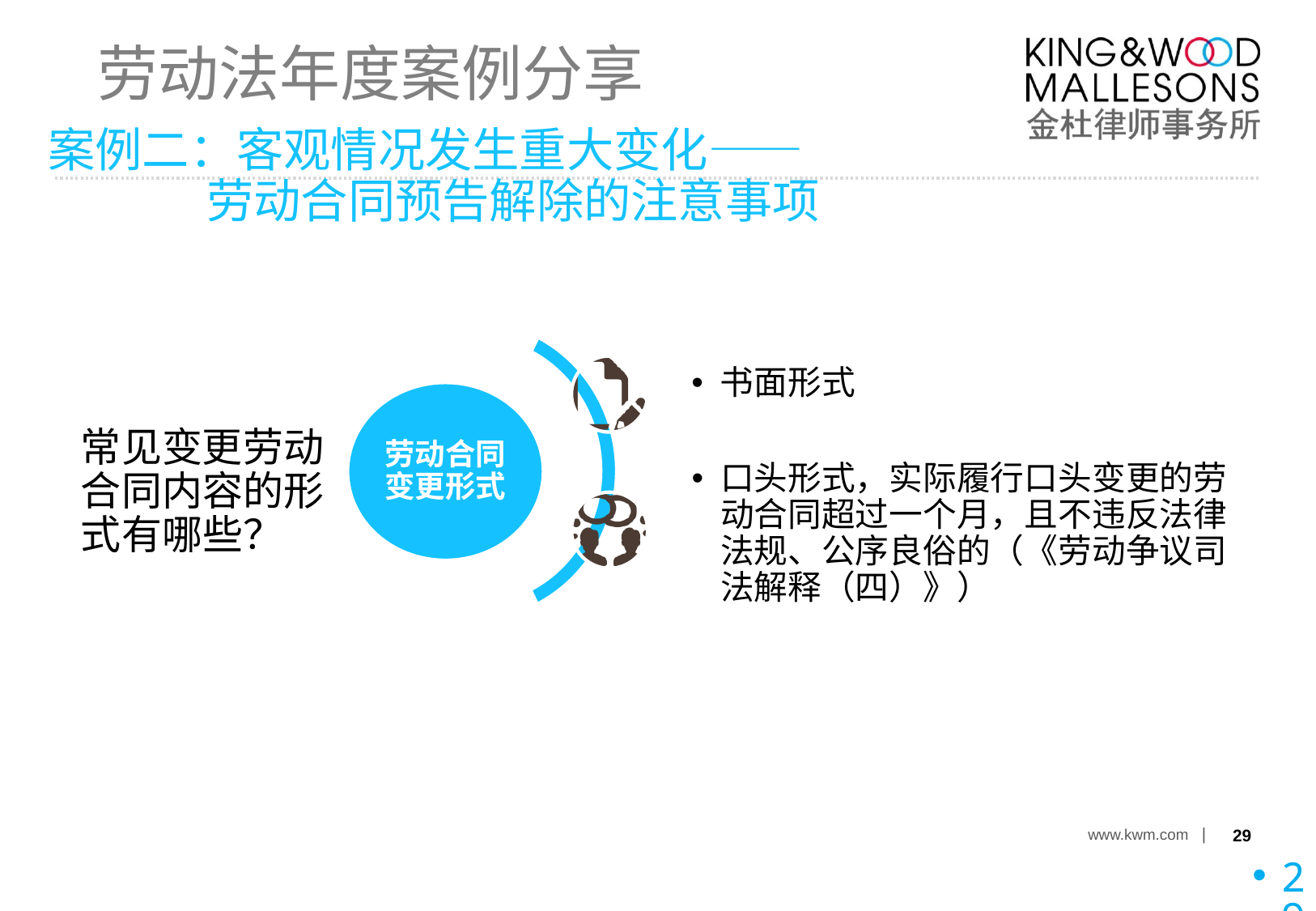

书面形式

劳动合同变更形式

口头形式，实际履行口头变更的劳动合同超过一个月，且不违反法律法规、公序良俗的（《劳动争议司法解释（四）》）
常见变更劳动合同内容的形式有哪些？
29